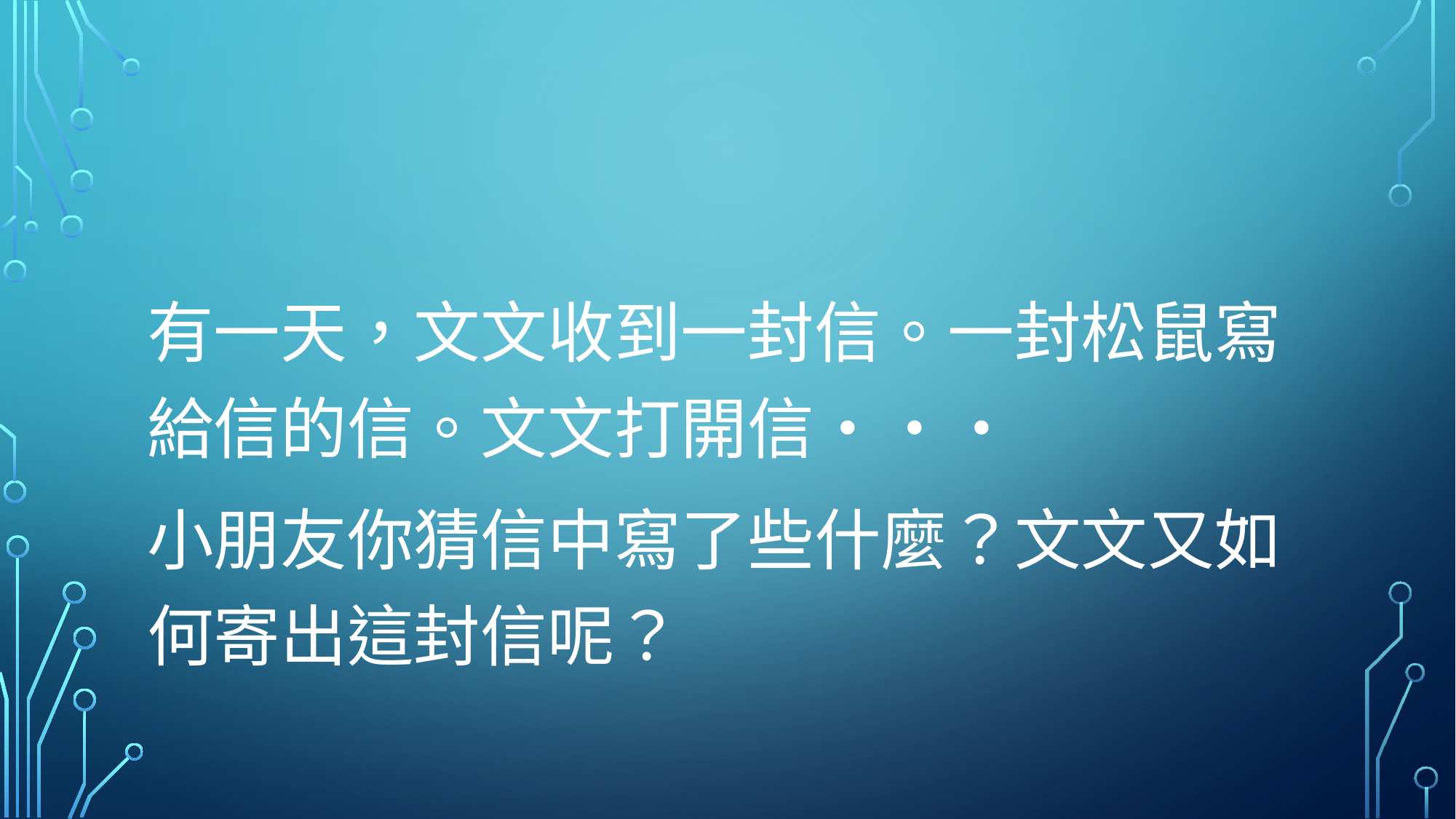

有一天，文文收到一封信。一封松鼠寫給信的信。文文打開信‧‧‧
小朋友你猜信中寫了些什麼？文文又如何寄出這封信呢？